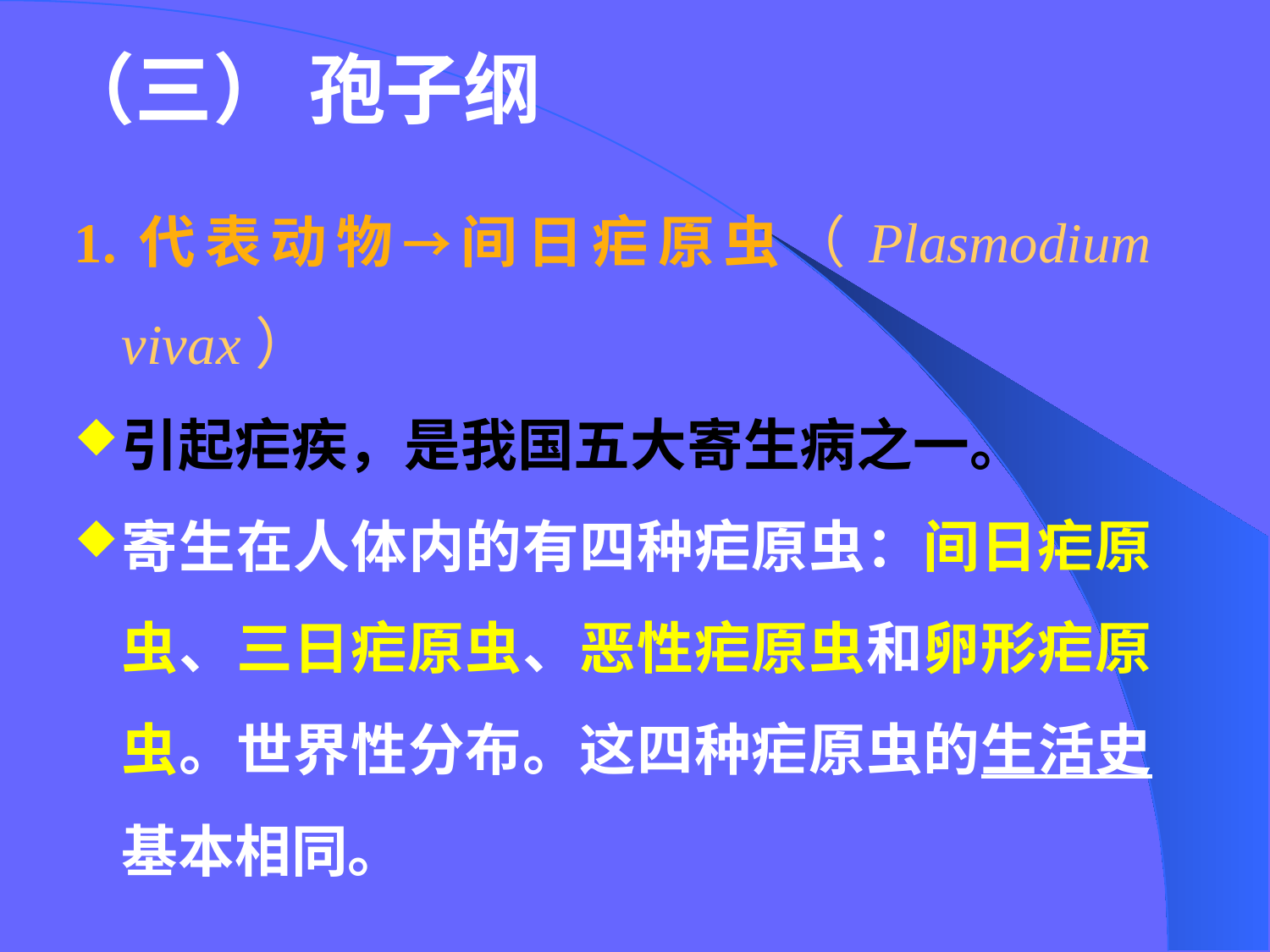

# （三） 孢子纲
1.代表动物→间日疟原虫（Plasmodium vivax）
引起疟疾，是我国五大寄生病之一。
寄生在人体内的有四种疟原虫：间日疟原虫、三日疟原虫、恶性疟原虫和卵形疟原虫。世界性分布。这四种疟原虫的生活史基本相同。